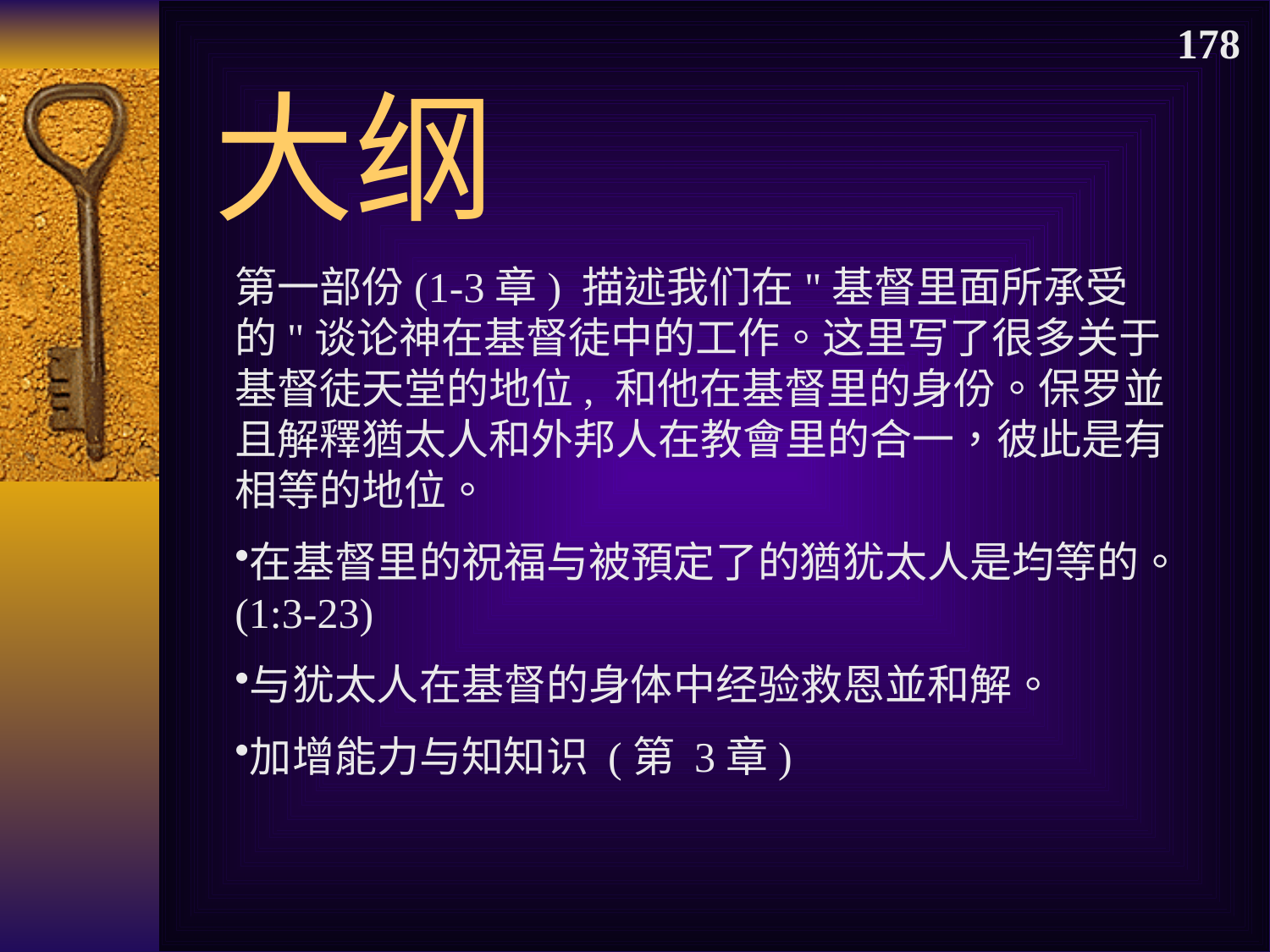

178
大纲
第一部份(1-3章) 描述我们在"基督里面所承受的"谈论神在基督徒中的工作。这里写了很多关于基督徒天堂的地位, 和他在基督里的身份。保罗並且解釋猶太人和外邦人在教會里的合一，彼此是有相等的地位。
在基督里的祝福与被預定了的猶犹太人是均等的。(1:3-23)
与犹太人在基督的身体中经验救恩並和解。
加增能力与知知识 (第 3章)